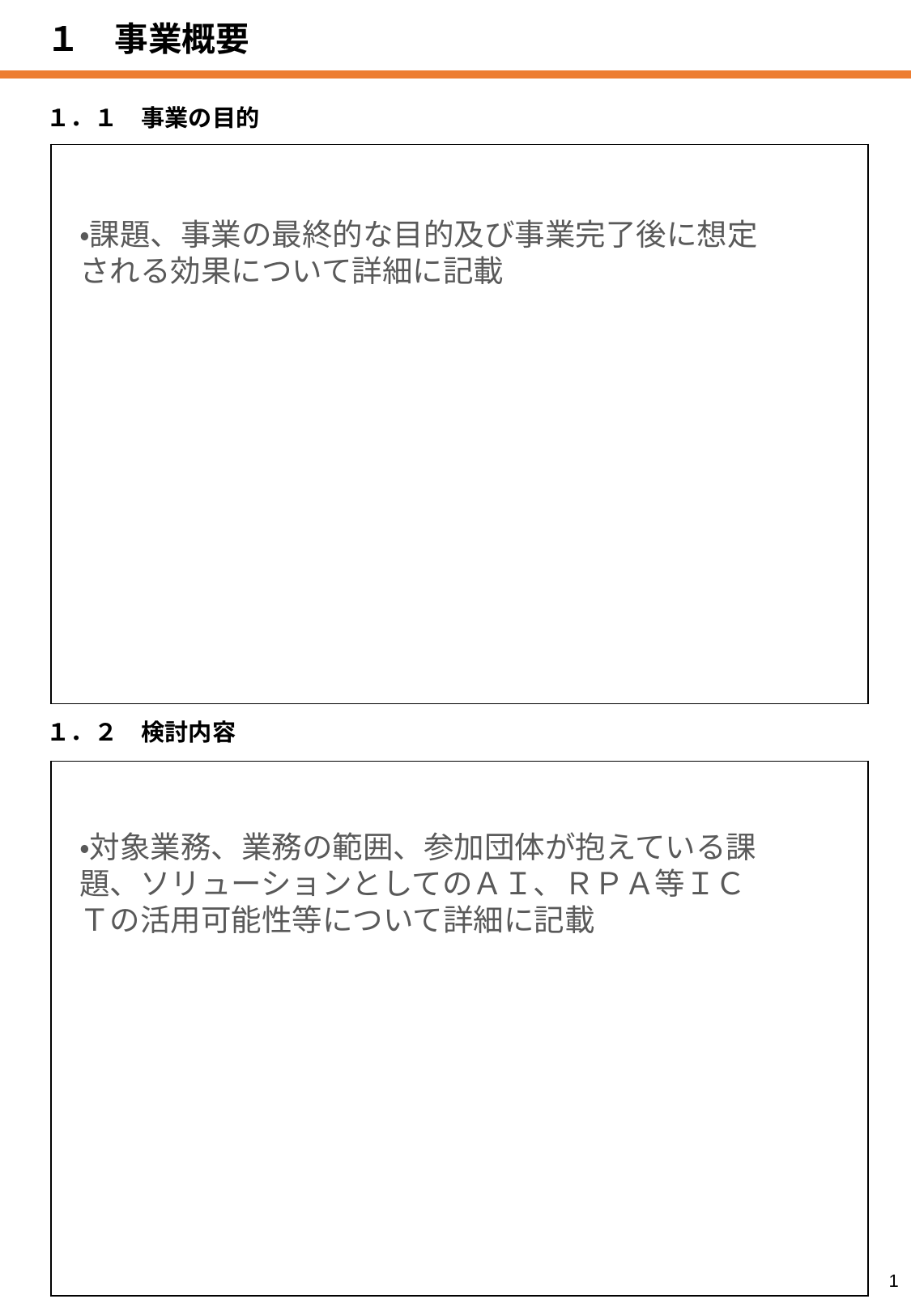

１　事業概要
１．１　事業の目的
|  |
| --- |
・課題、事業の最終的な目的及び事業完了後に想定される効果について詳細に記載
１．２　検討内容
|  |
| --- |
・対象業務、業務の範囲、参加団体が抱えている課題、ソリューションとしてのＡＩ、ＲＰＡ等ＩＣＴの活用可能性等について詳細に記載
1